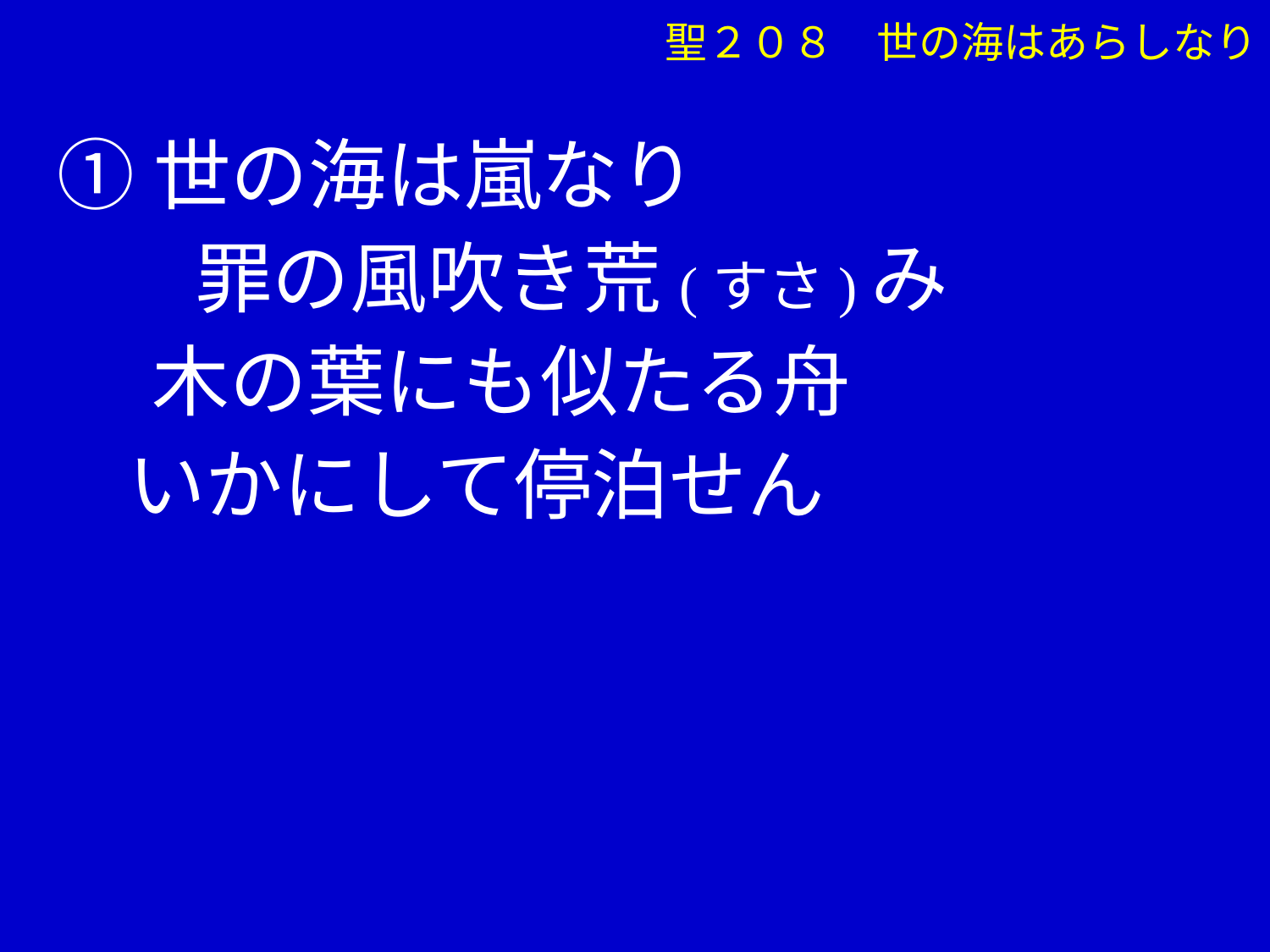

聖２０８　世の海はあらしなり
  ①世の海は嵐なり
　　 罪の風吹き荒(すさ)み
　   木の葉にも似たる舟
     いかにして停泊せん